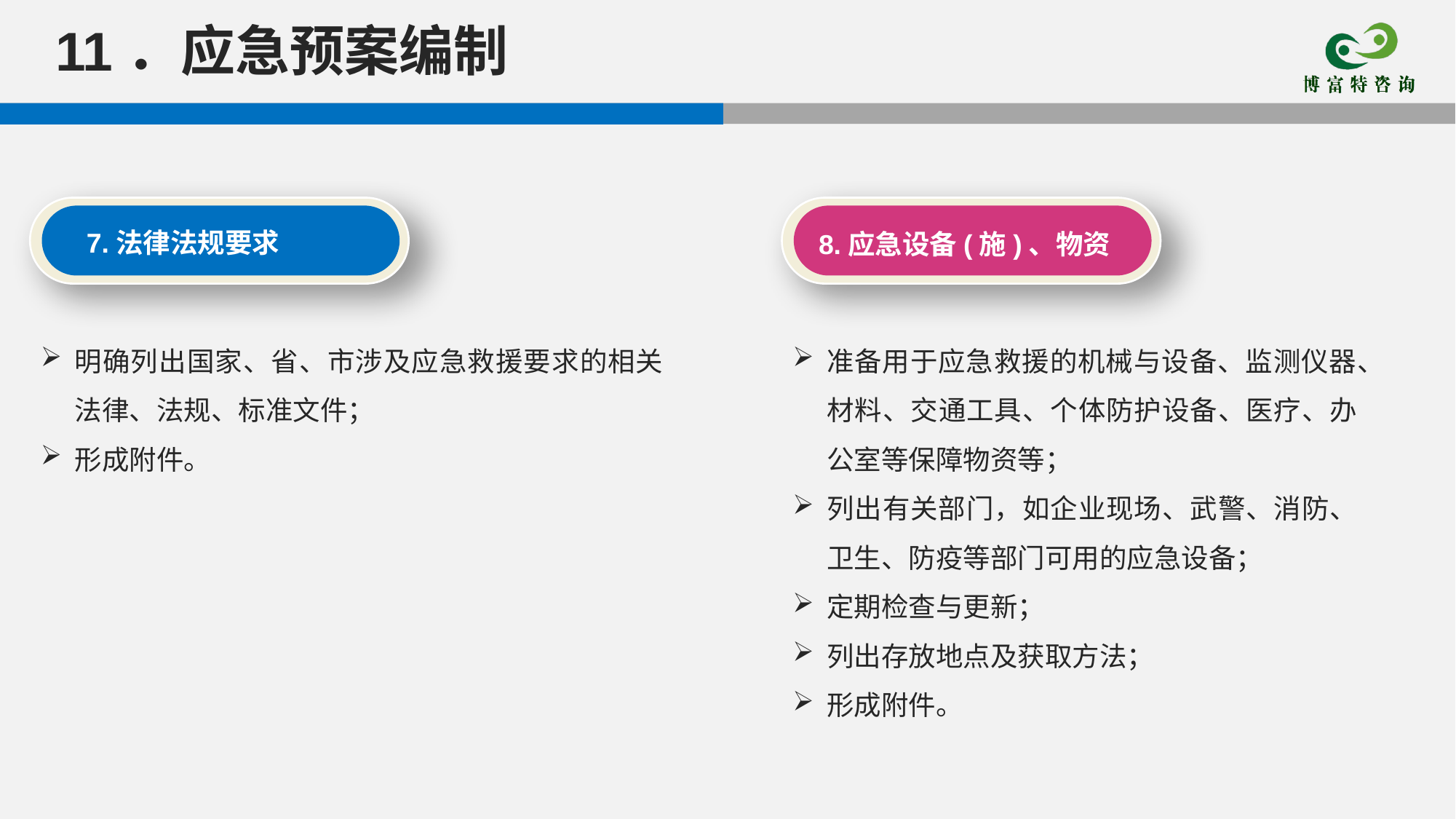

11．应急预案编制

7.法律法规要求
8.应急设备(施)、物资
明确列出国家、省、市涉及应急救援要求的相关法律、法规、标准文件；
形成附件。
准备用于应急救援的机械与设备、监测仪器、材料、交通工具、个体防护设备、医疗、办公室等保障物资等；
列出有关部门，如企业现场、武警、消防、卫生、防疫等部门可用的应急设备；
定期检查与更新；
列出存放地点及获取方法；
形成附件。